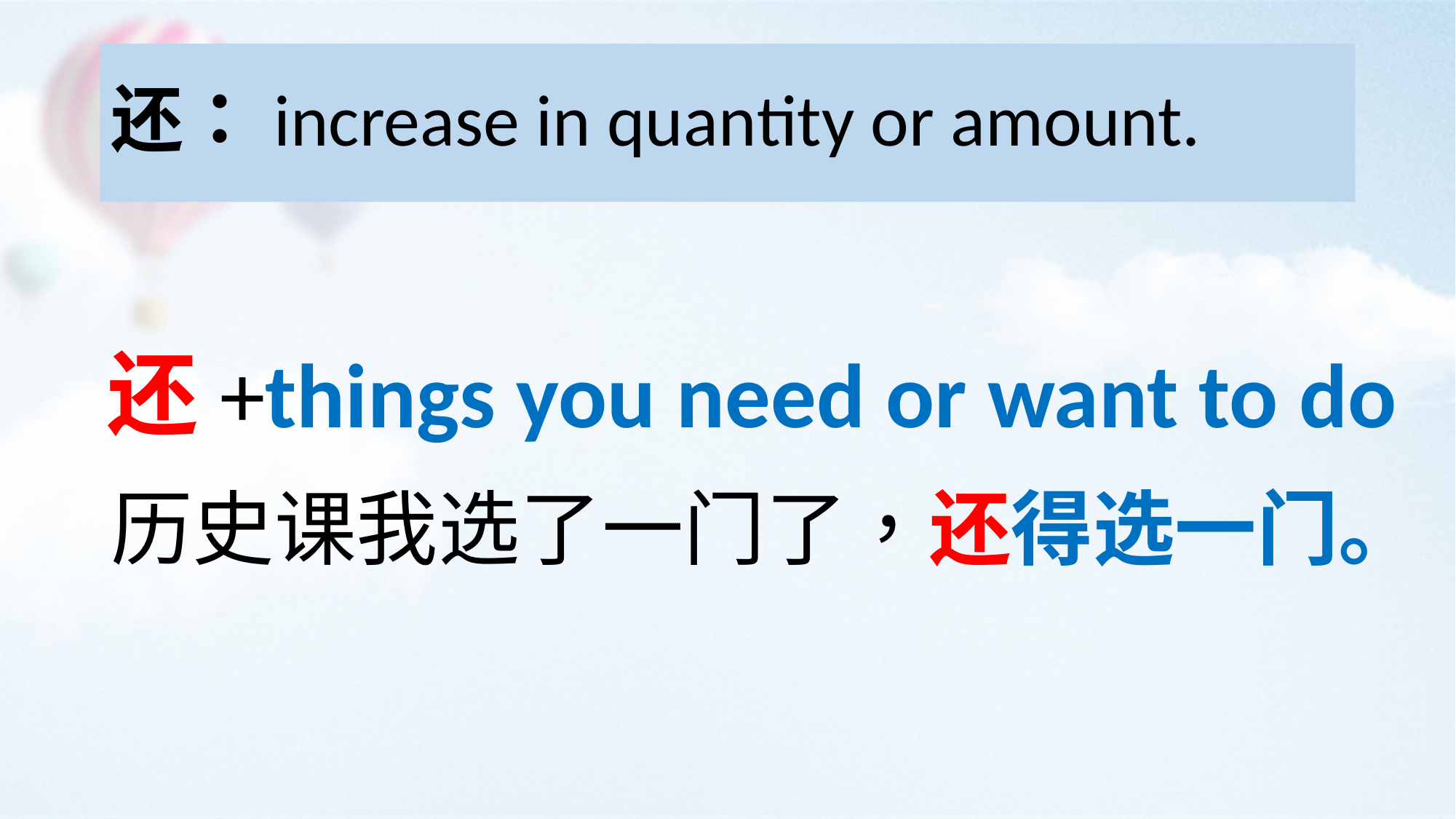

# 还：increase in quantity or amount.
还+things you need or want to do
历史课我选了一门了，还得选一门。